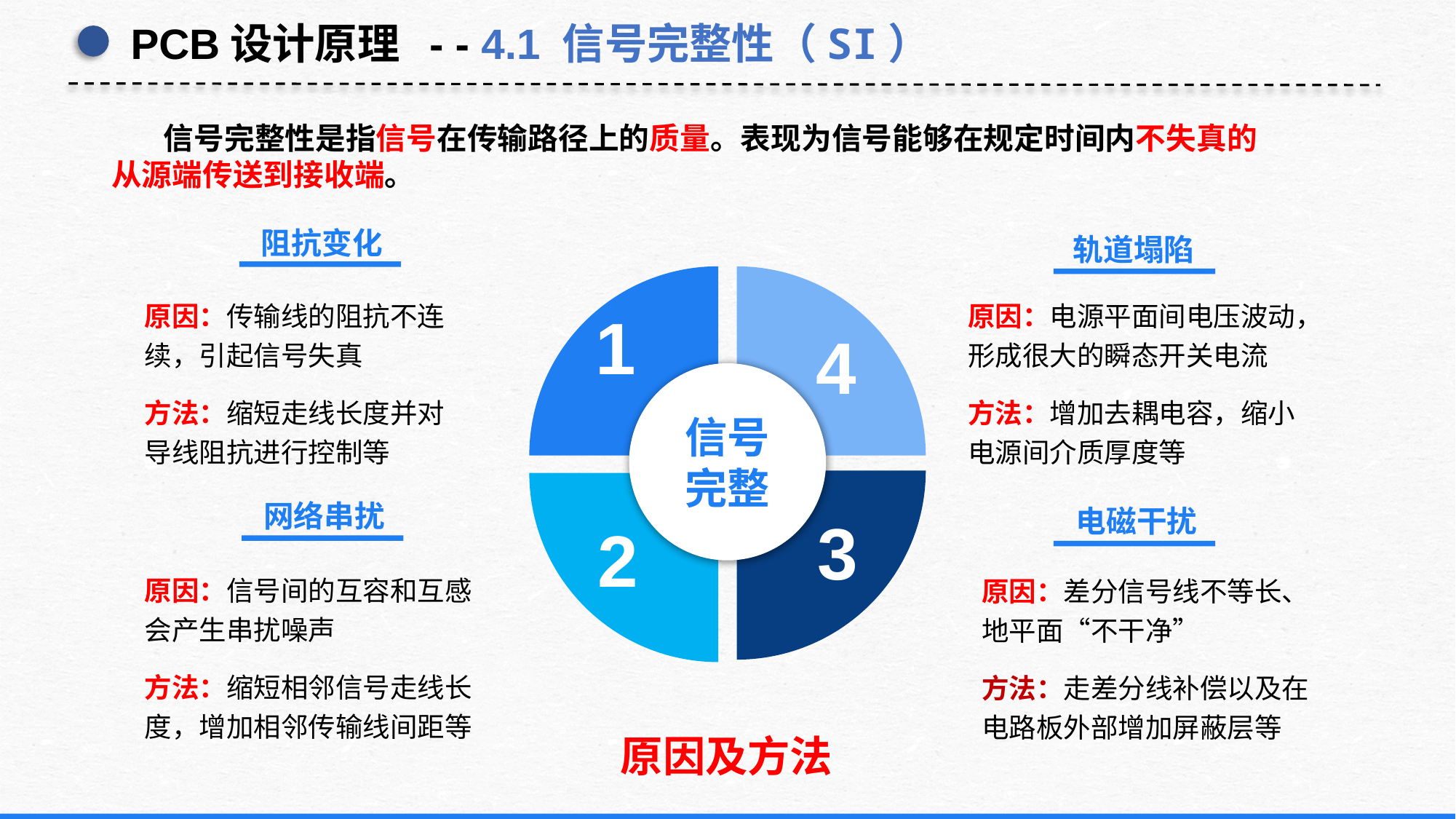

PCB设计原理  - - 4.1 信号完整性（SI）

       信号完整性是指信号在传输路径上的质量。表现为信号能够在规定时间内不失真的从源端传送到接收端。
阻抗变化
轨道塌陷

1
4
信号完整
3
2

原因：传输线的阻抗不连续，引起信号失真
方法：缩短走线长度并对导线阻抗进行控制等
原因：电源平面间电压波动，形成很大的瞬态开关电流
方法：增加去耦电容，缩小电源间介质厚度等
网络串扰
电磁干扰

原因：信号间的互容和互感会产生串扰噪声
方法：缩短相邻信号走线长度，增加相邻传输线间距等
原因：差分信号线不等长、地平面“不干净”
方法：走差分线补偿以及在电路板外部增加屏蔽层等
原因及方法